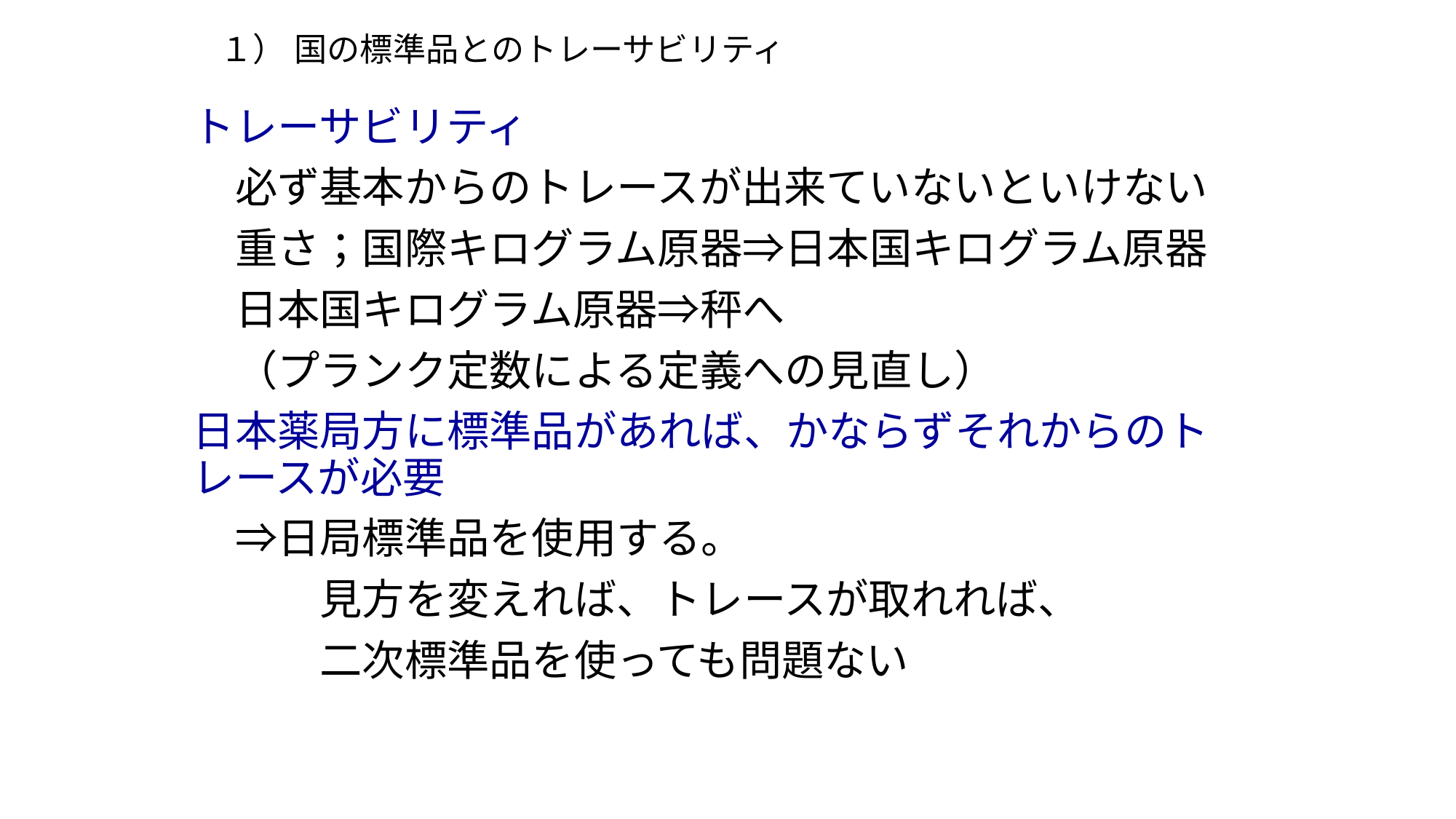

# １）	国の標準品とのトレーサビリティ
トレーサビリティ
　必ず基本からのトレースが出来ていないといけない
　重さ；国際キログラム原器⇒日本国キログラム原器
　日本国キログラム原器⇒秤へ
　（プランク定数による定義への見直し）
日本薬局方に標準品があれば、かならずそれからのトレースが必要
　⇒日局標準品を使用する。
　　　見方を変えれば、トレースが取れれば、
　　　二次標準品を使っても問題ない